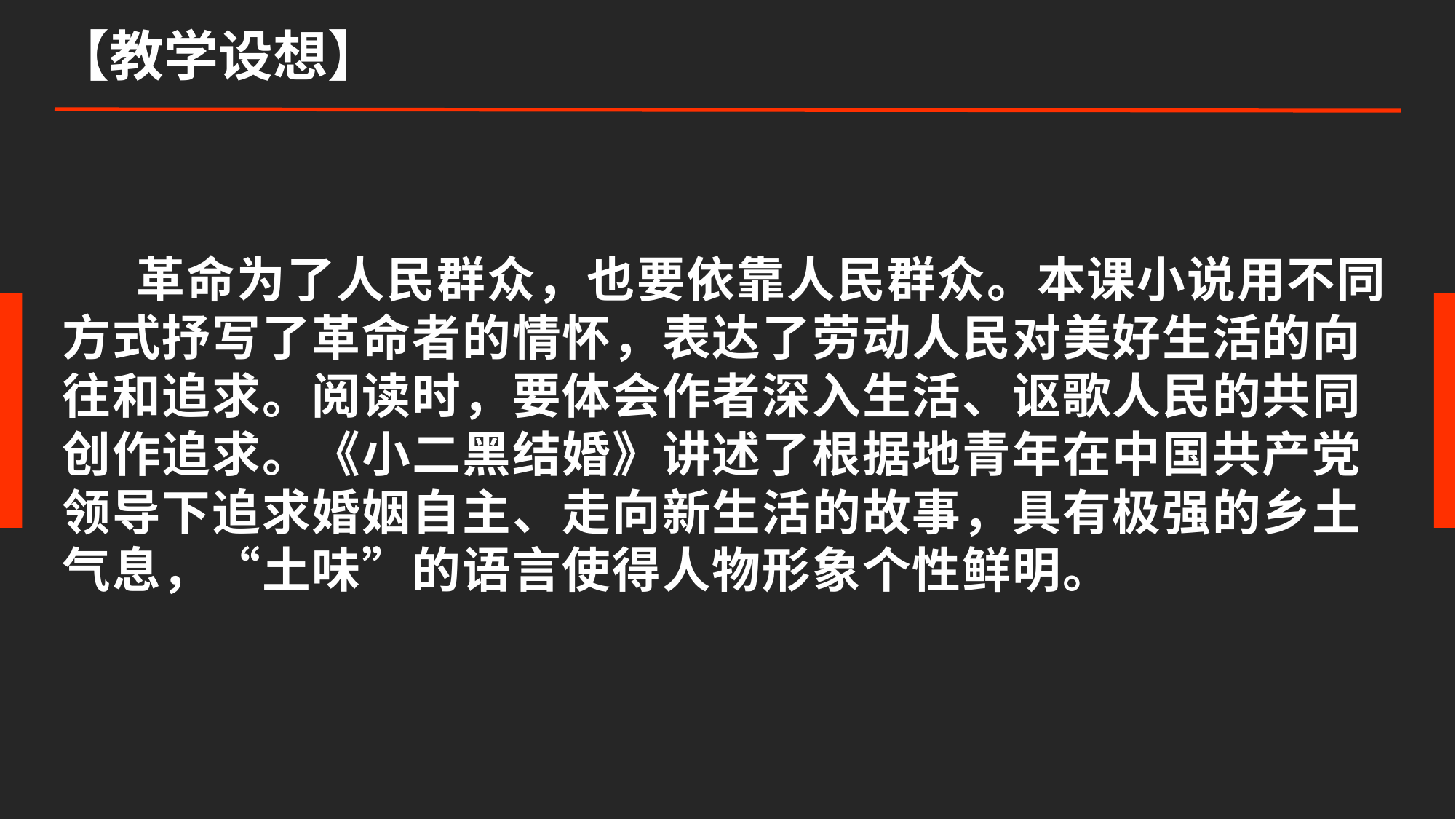

【教学设想】
     革命为了人民群众，也要依靠人民群众。本课小说用不同方式抒写了革命者的情怀，表达了劳动人民对美好生活的向往和追求。阅读时，要体会作者深入生活、讴歌人民的共同创作追求。《小二黑结婚》讲述了根据地青年在中国共产党领导下追求婚姻自主、走向新生活的故事，具有极强的乡土气息，“土味”的语言使得人物形象个性鲜明。